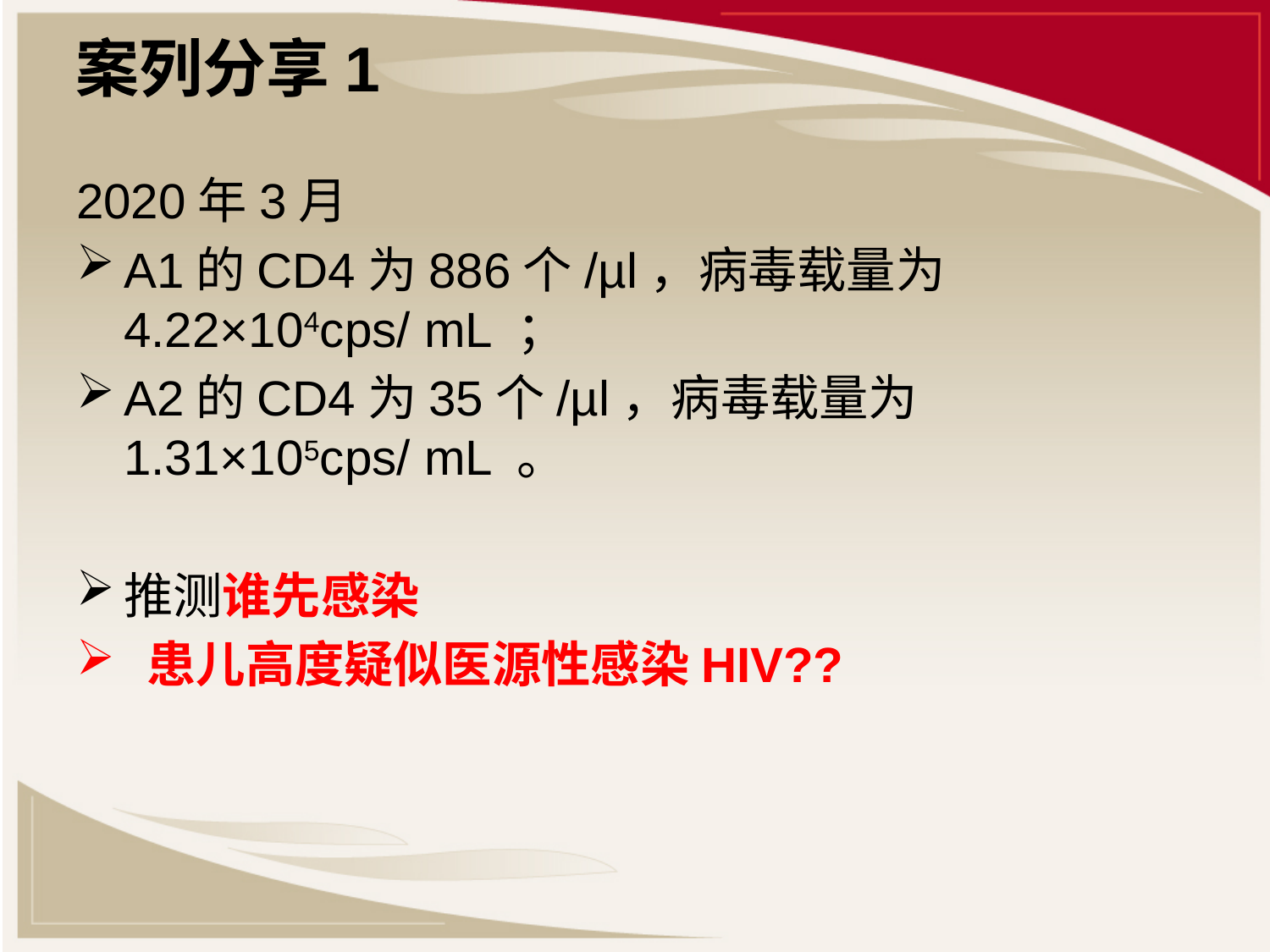

2020年3月
A1的CD4为886个/µl，病毒载量为4.22×104cps/ mL ；
A2的CD4为35个/µl，病毒载量为1.31×105cps/ mL 。

推测谁先感染
 患儿高度疑似医源性感染HIV??
# 案列分享1